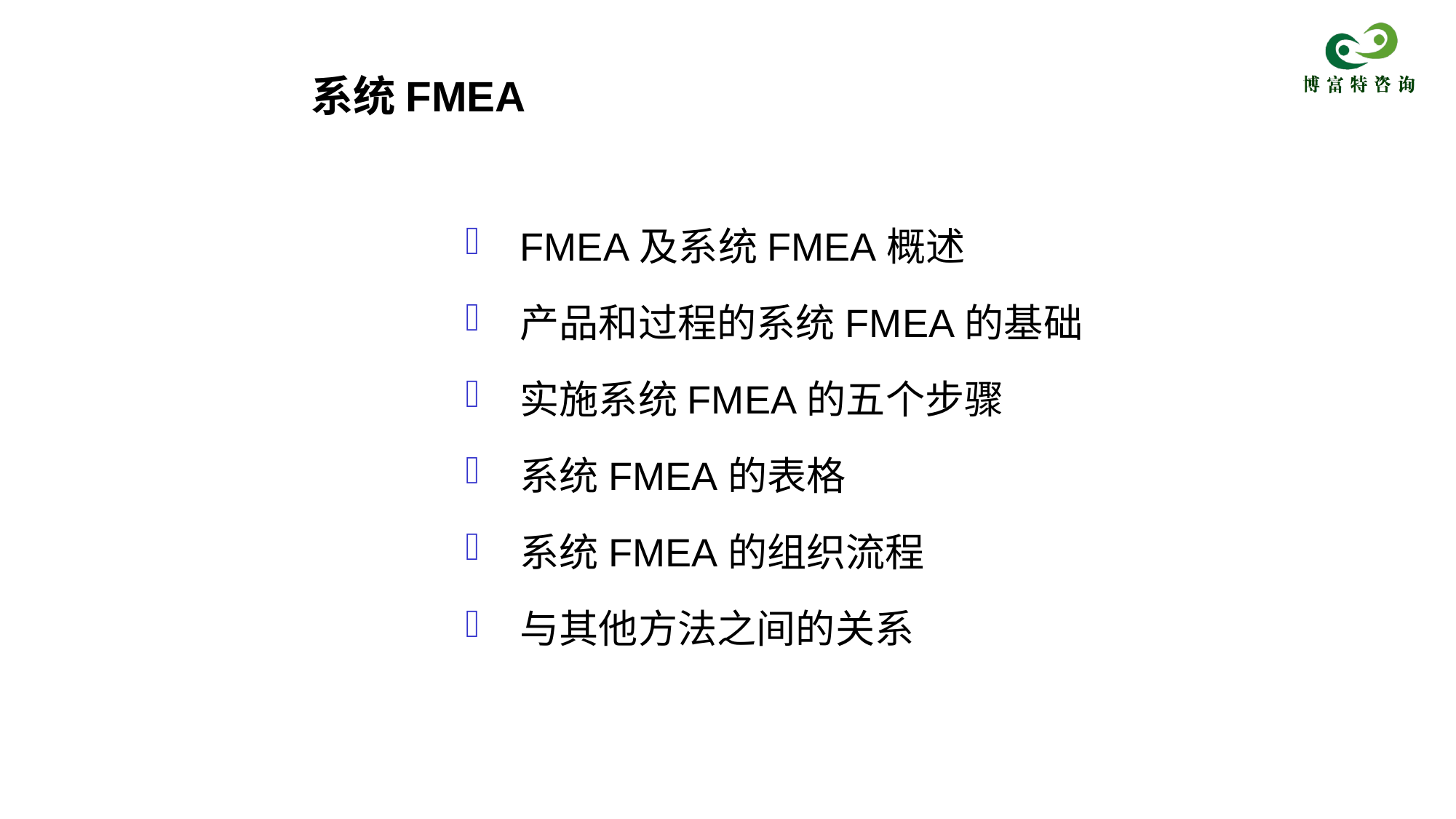

系统FMEA
FMEA及系统FMEA概述
产品和过程的系统FMEA的基础
实施系统FMEA的五个步骤
系统FMEA的表格
系统FMEA的组织流程
与其他方法之间的关系